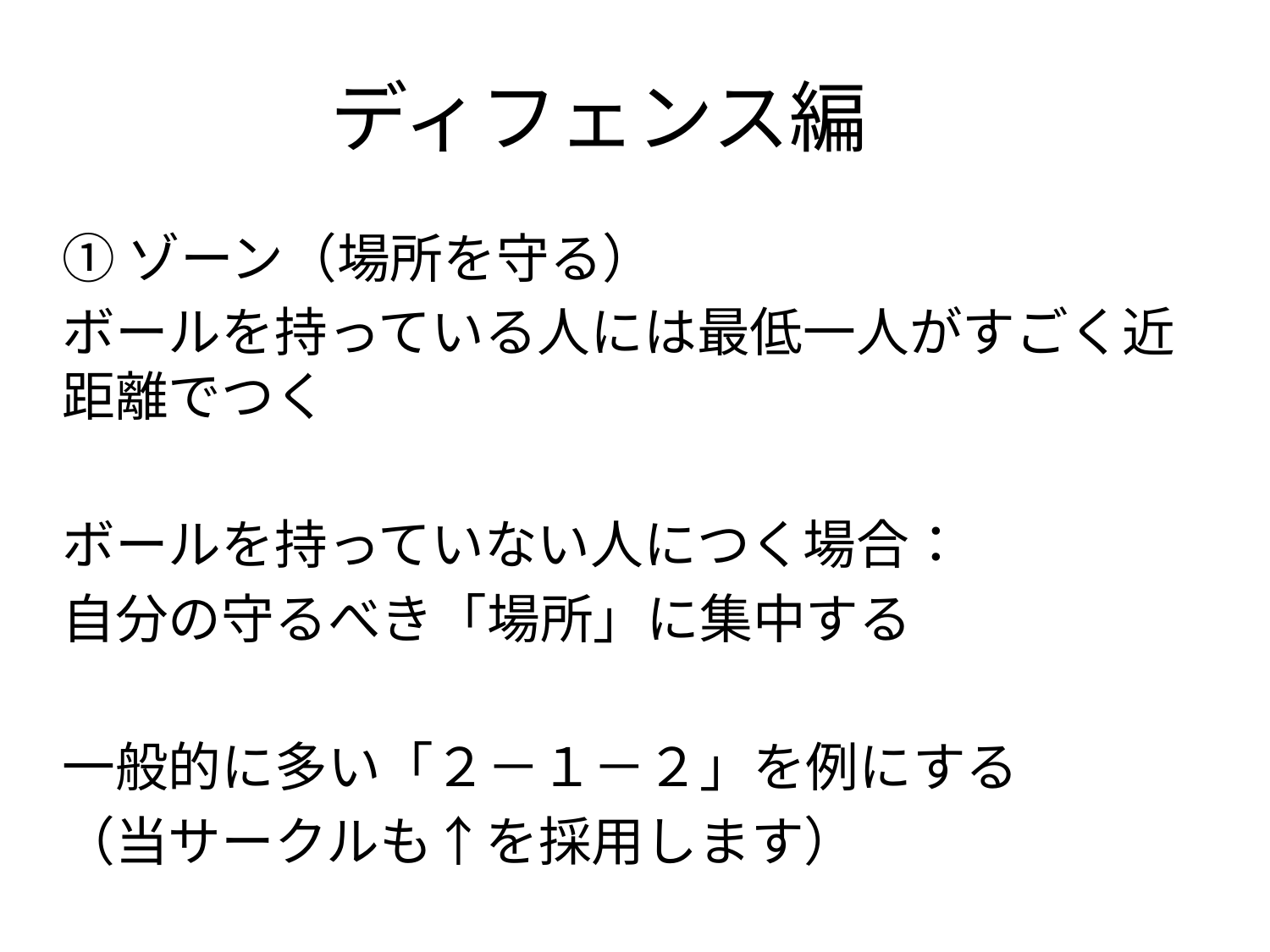

# ディフェンス編
①ゾーン（場所を守る）
ボールを持っている人には最低一人がすごく近距離でつく

ボールを持っていない人につく場合：
自分の守るべき「場所」に集中する

一般的に多い「２－１－２」を例にする
（当サークルも↑を採用します）